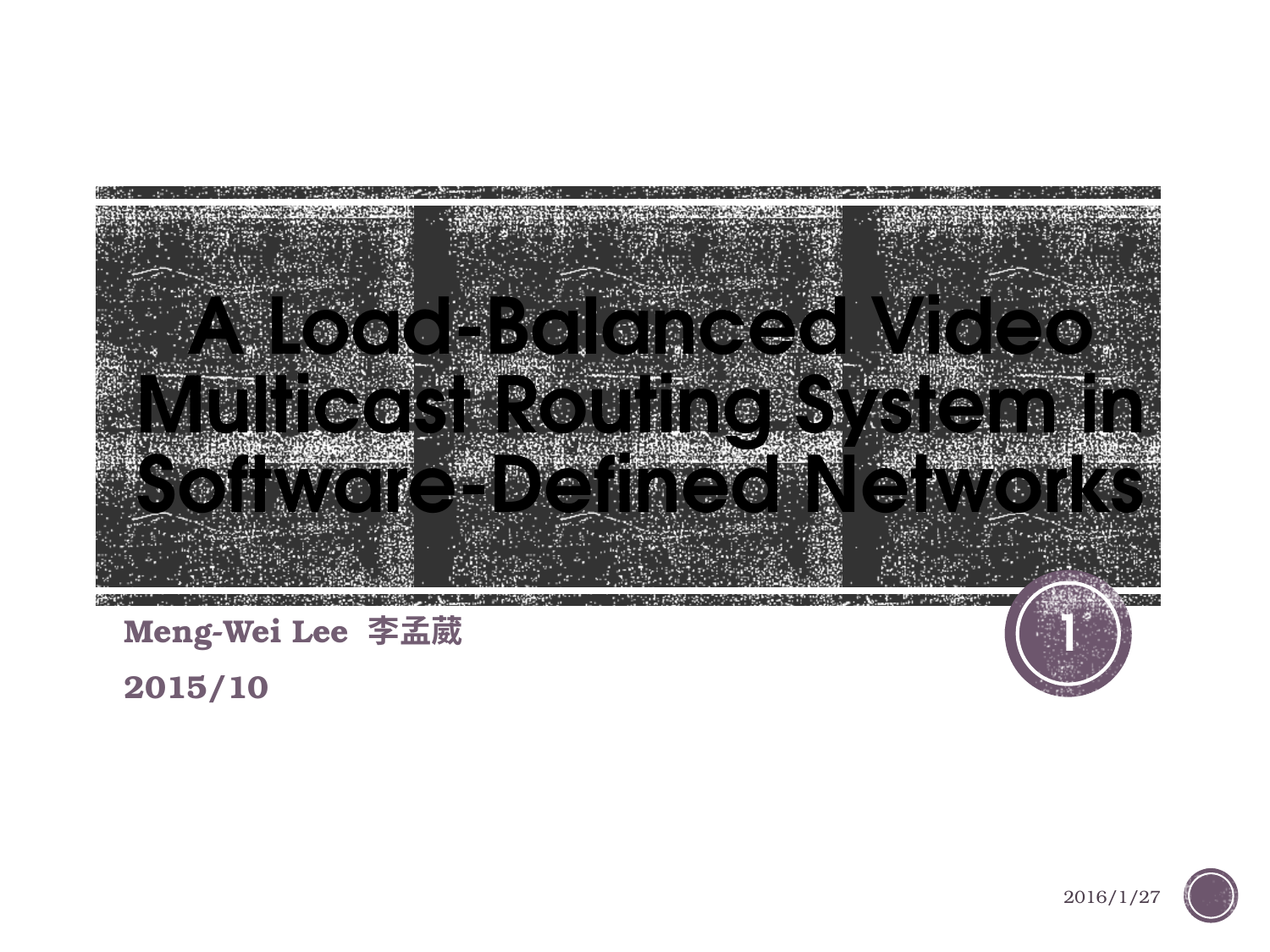

# A Load-Balanced Video Multicast Routing System in Software-Defined Networks
1
Meng-Wei Lee 李孟葳
2015/10
2016/1/27